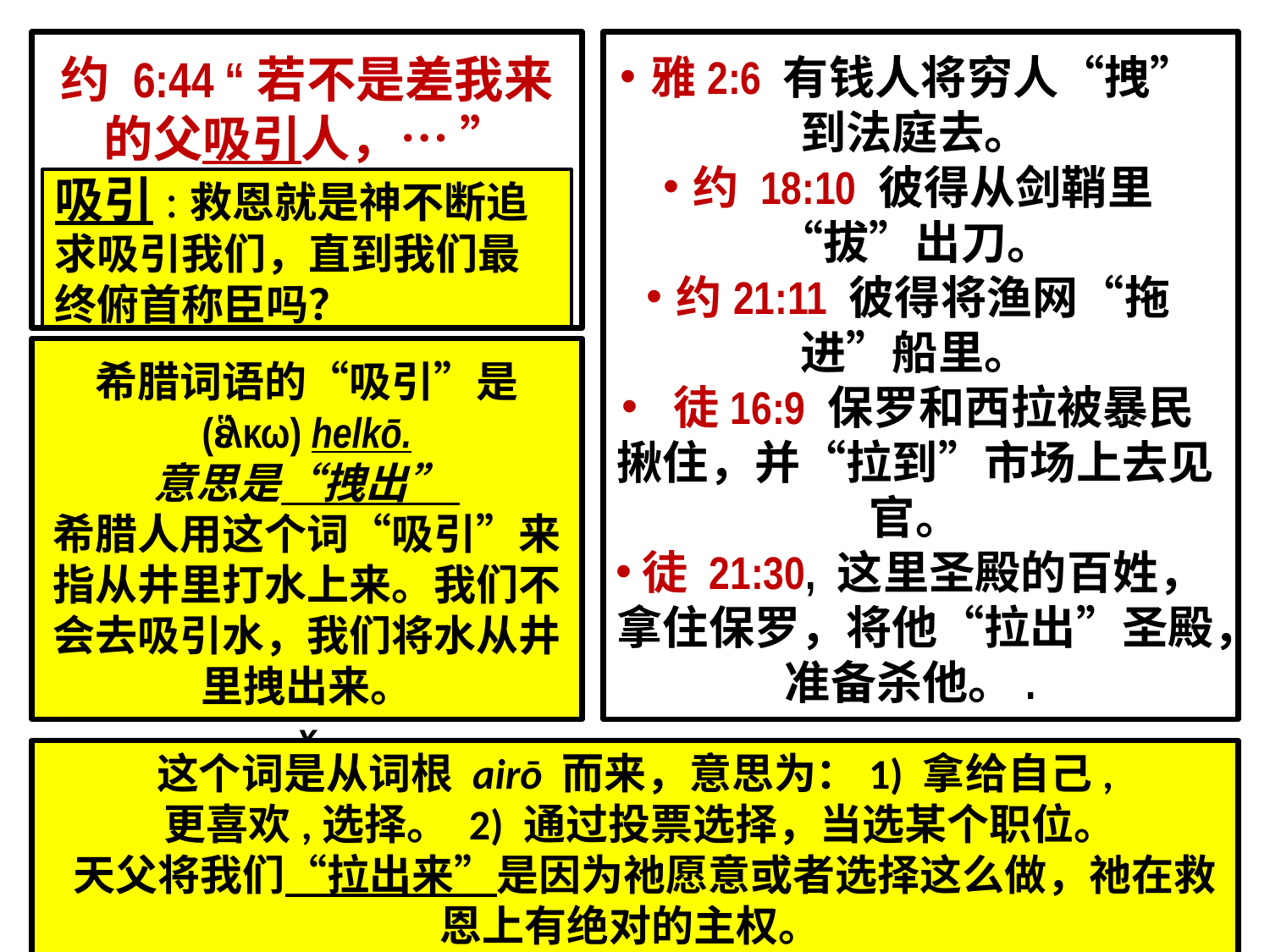

雅2:6 有钱人将穷人“拽”到法庭去。
约 18:10 彼得从剑鞘里“拔”出刀。
约21:11 彼得将渔网“拖进”船里。
 徒16:9 保罗和西拉被暴民揪住，并“拉到”市场上去见官。
徒 21:30, 这里圣殿的百姓，拿住保罗，将他“拉出”圣殿，准备杀他。.
约 6:44 “若不是差我来的父吸引人，… ”

吸引:救恩就是神不断追求吸引我们，直到我们最终俯首称臣吗？

希腊词语的“吸引”是 (ἕλκω) helkō.
意思是“拽出”
希腊人用这个词“吸引”来指从井里打水上来。我们不会去吸引水，我们将水从井里拽出来。
x
这个词是从词根 airō 而来，意思为：1) 拿给自己,
 更喜欢,选择。 2) 通过投票选择，当选某个职位。
 天父将我们“拉出来”是因为祂愿意或者选择这么做，祂在救恩上有绝对的主权。